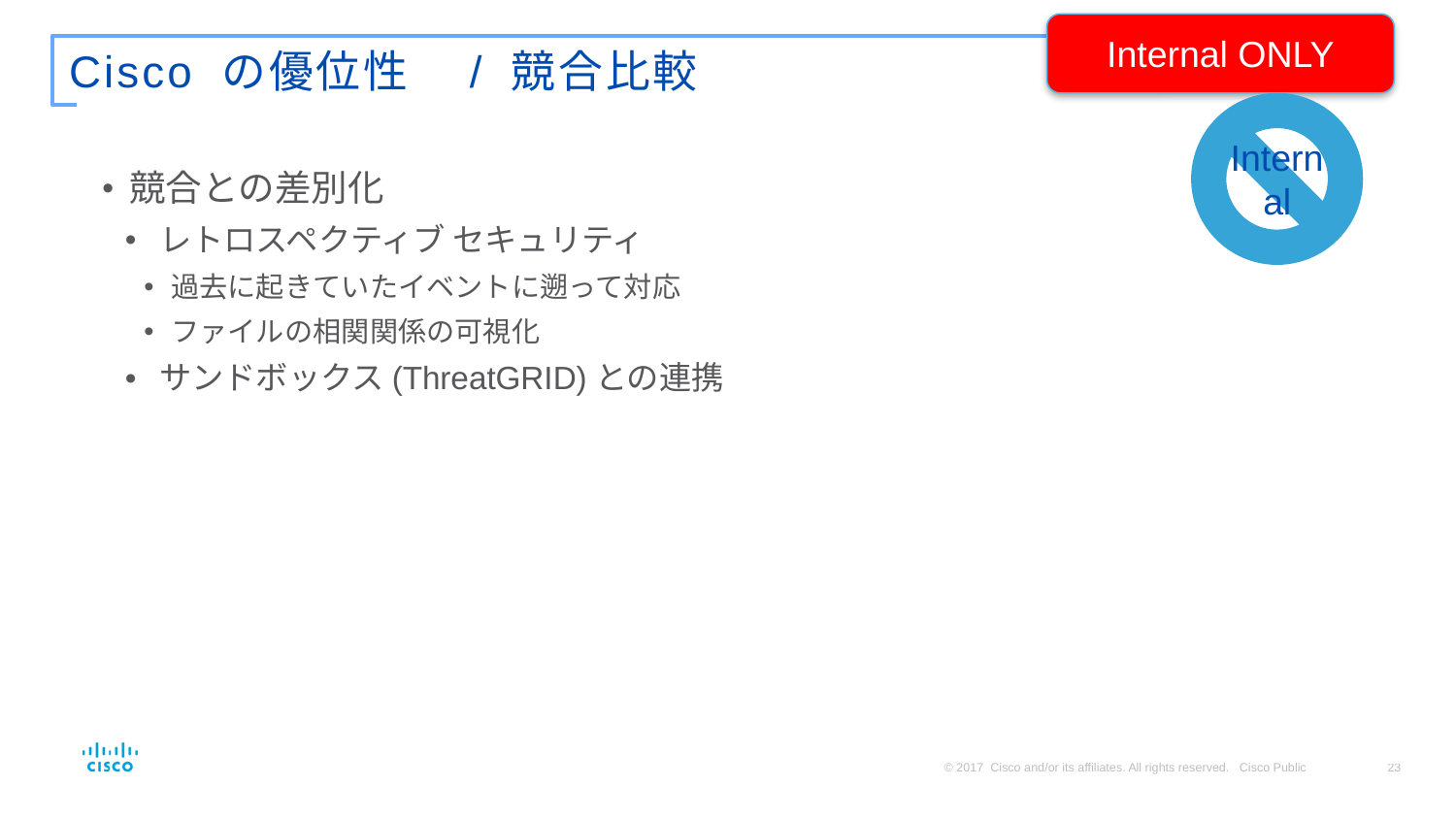

Internal ONLY
# Cisco の優位性　/ 競合比較
Internal
競合との差別化
レトロスペクティブ セキュリティ
過去に起きていたイベントに遡って対応
ファイルの相関関係の可視化
サンドボックス(ThreatGRID)との連携